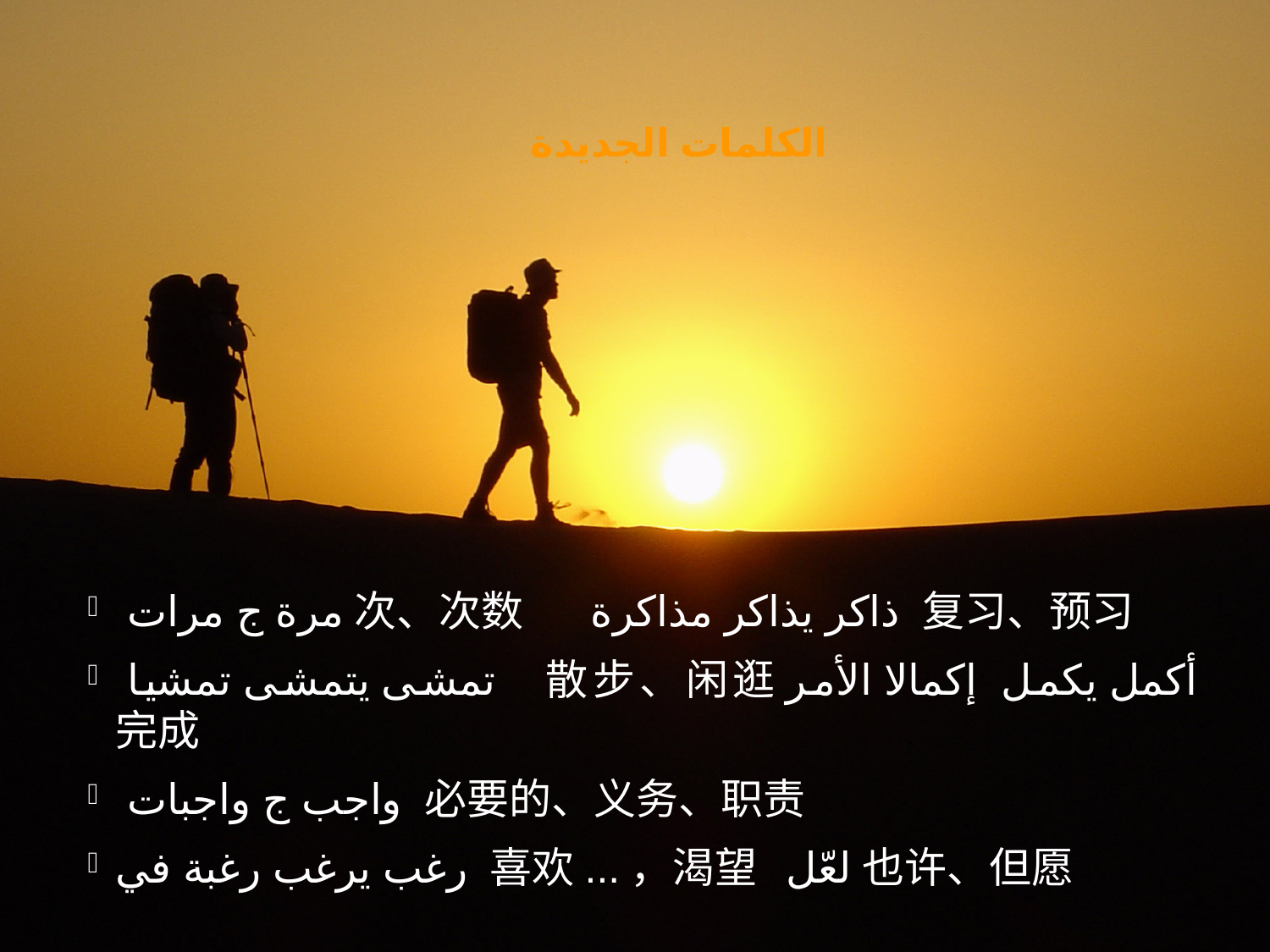

الكلمات الجديدة

 مرة ج مرات次、次数      ذاكر يذاكر مذاكرة 复习、预习
 تمشى يتمشى تمشيا   散步、闲逛أكمل يكمل  إكمالا الأمر 完成
 واجب ج واجبات 必要的、义务、职责
رغب يرغب رغبة في 喜欢...，渴望  لعّل也许、但愿